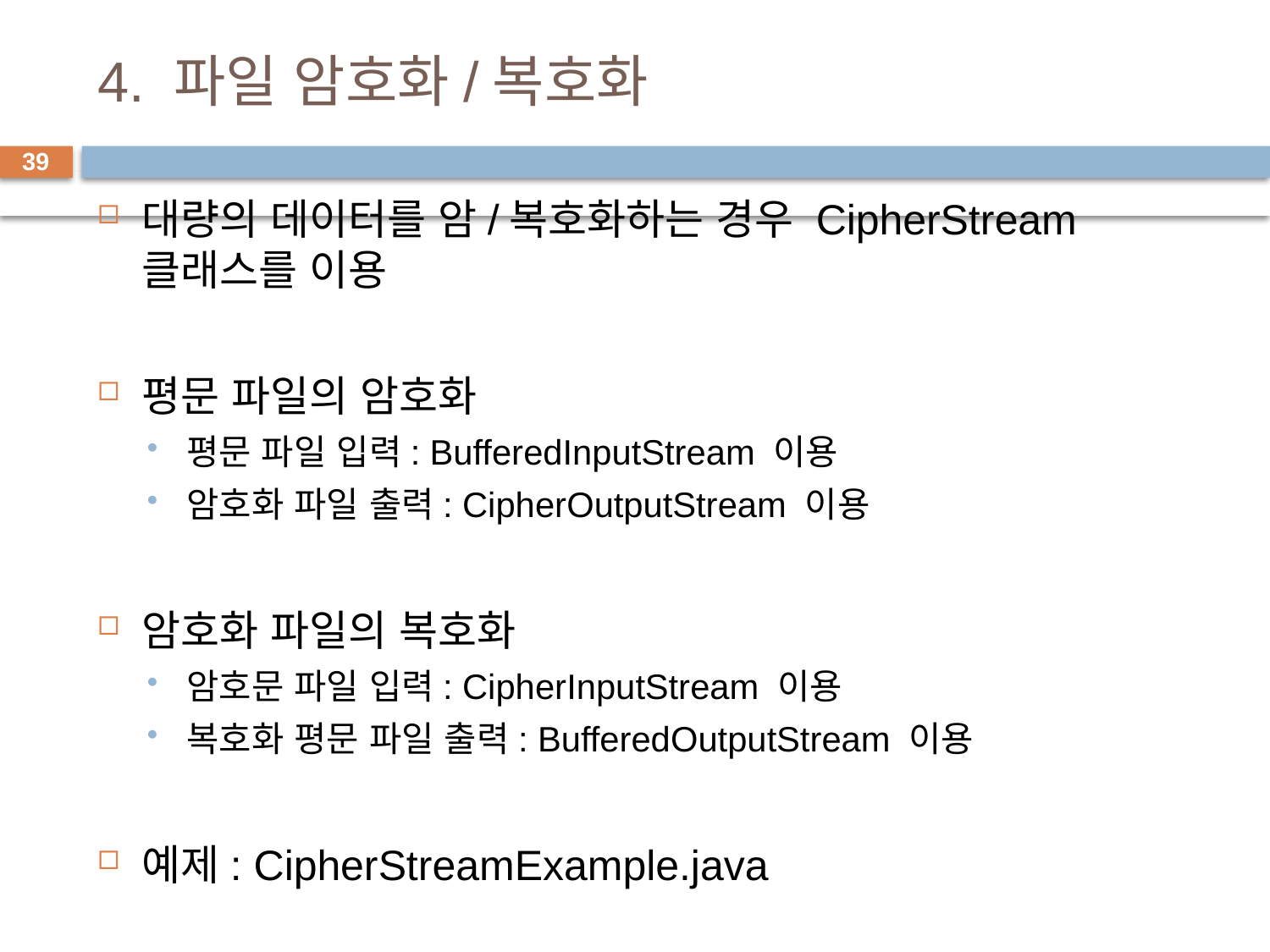

# 4. 파일 암호화/복호화
39
대량의 데이터를 암/복호화하는 경우 CipherStream 클래스를 이용

평문 파일의 암호화
평문 파일 입력: BufferedInputStream 이용
암호화 파일 출력: CipherOutputStream 이용

암호화 파일의 복호화
암호문 파일 입력: CipherInputStream 이용
복호화 평문 파일 출력: BufferedOutputStream 이용

예제: CipherStreamExample.java